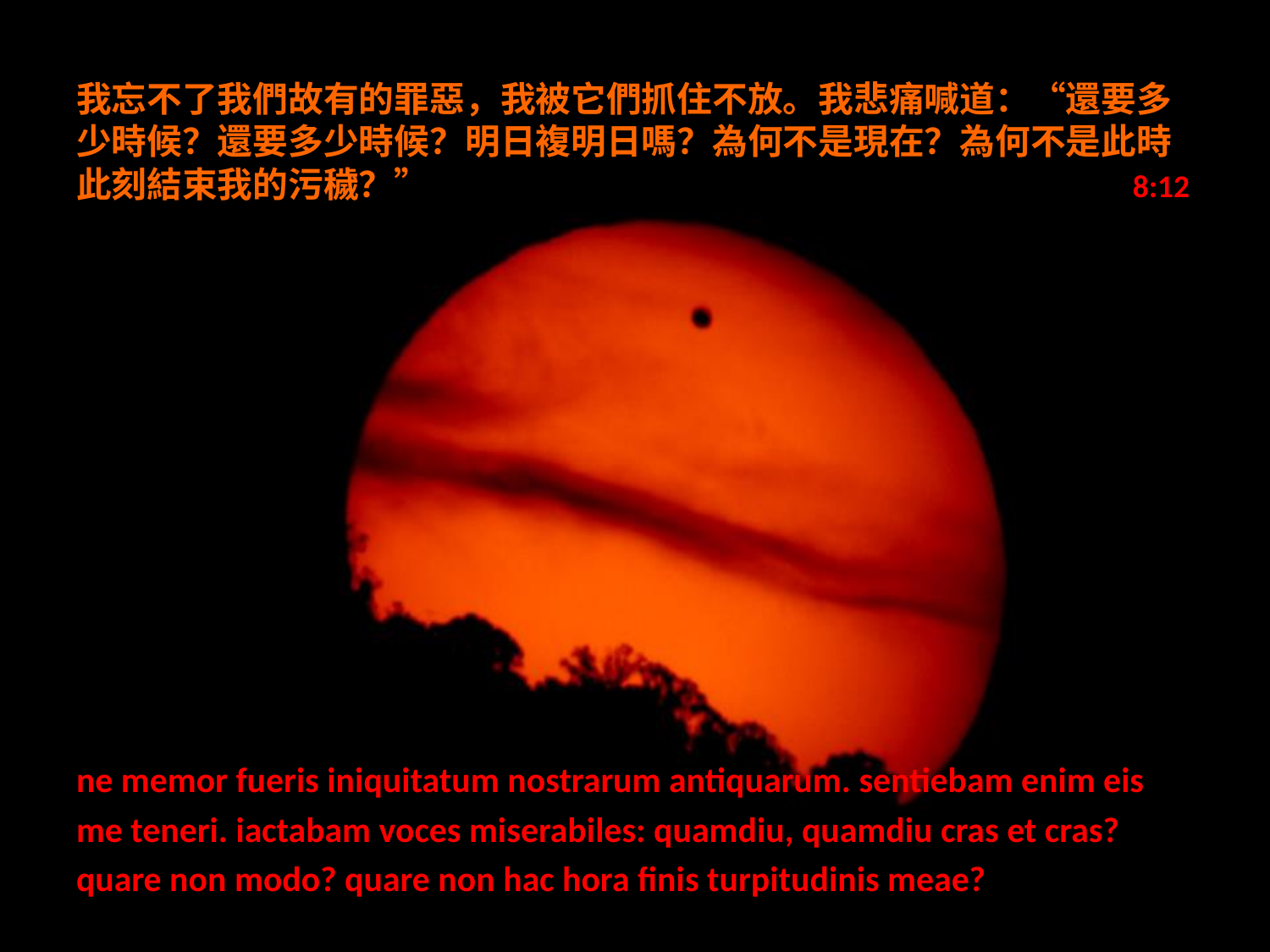

# 我忘不了我們故有的罪惡，我被它們抓住不放。我悲痛喊道：“還要多少時候？還要多少時候？明日複明日嗎？為何不是現在？為何不是此時此刻結束我的污穢？” 						    8:12
ne memor fueris iniquitatum nostrarum antiquarum. sentiebam enim eis
me teneri. iactabam voces miserabiles: quamdiu, quamdiu cras et cras?
quare non modo? quare non hac hora finis turpitudinis meae?